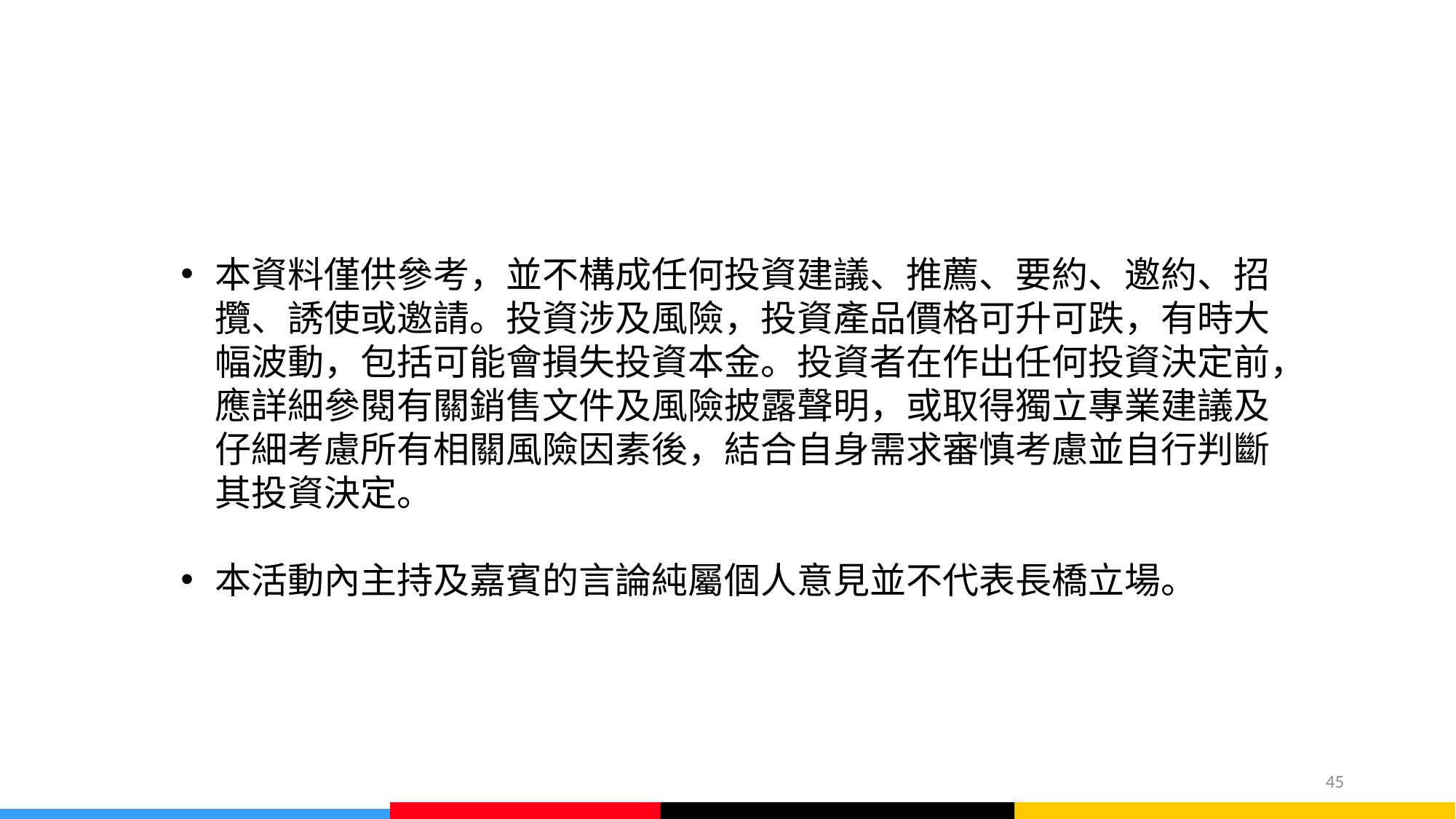

本資料僅供參考，並不構成任何投資建議、推薦、要約、邀約、招攬、誘使或邀請。投資涉及風險，投資產品價格可升可跌，有時大幅波動，包括可能會損失投資本金。投資者在作出任何投資決定前，應詳細參閱有關銷售文件及風險披露聲明，或取得獨立專業建議及仔細考慮所有相關風險因素後，結合自身需求審慎考慮並自行判斷其投資決定。

本活動內主持及嘉賓的言論純屬個人意見並不代表長橋立場。
45